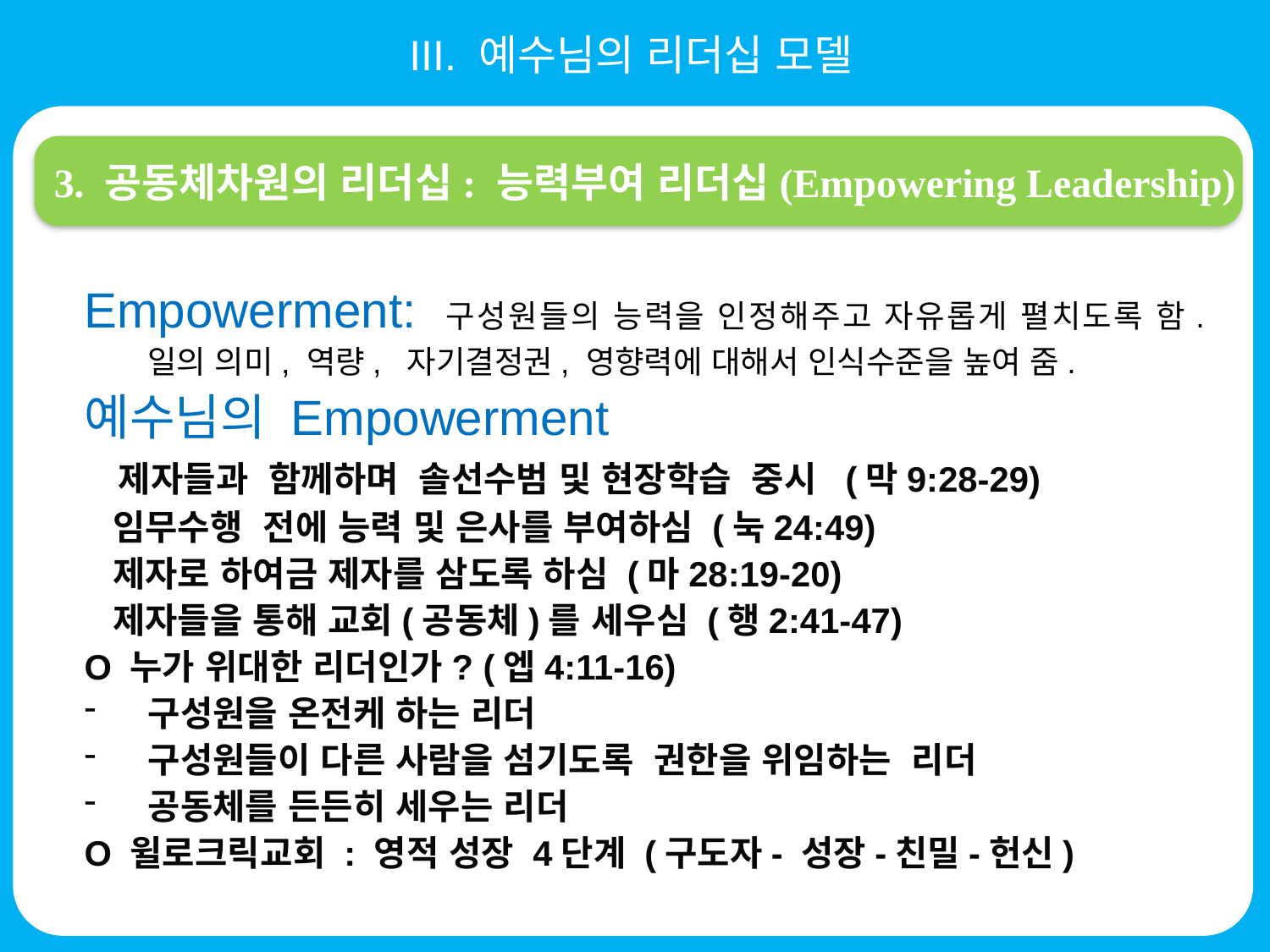

III. 예수님의 리더십 모델
3. 공동체차원의 리더십: 능력부여 리더십(Empowering Leadership)

Empowerment: 구성원들의 능력을 인정해주고 자유롭게 펼치도록 함. 일의 의미, 역량,  자기결정권, 영향력에 대해서 인식수준을 높여 줌.
예수님의 Empowerment
  제자들과  함께하며  솔선수범 및 현장학습  중시  (막9:28-29)
  임무수행  전에 능력 및 은사를 부여하심 (눅24:49)
  제자로 하여금 제자를 삼도록 하심 (마28:19-20)
  제자들을 통해 교회(공동체)를 세우심 (행2:41-47)
O 누가 위대한 리더인가? (엡4:11-16)
구성원을 온전케 하는 리더
구성원들이 다른 사람을 섬기도록  권한을 위임하는  리더
공동체를 든든히 세우는 리더
O 윌로크릭교회 : 영적 성장 4단계 (구도자- 성장-친밀-헌신)